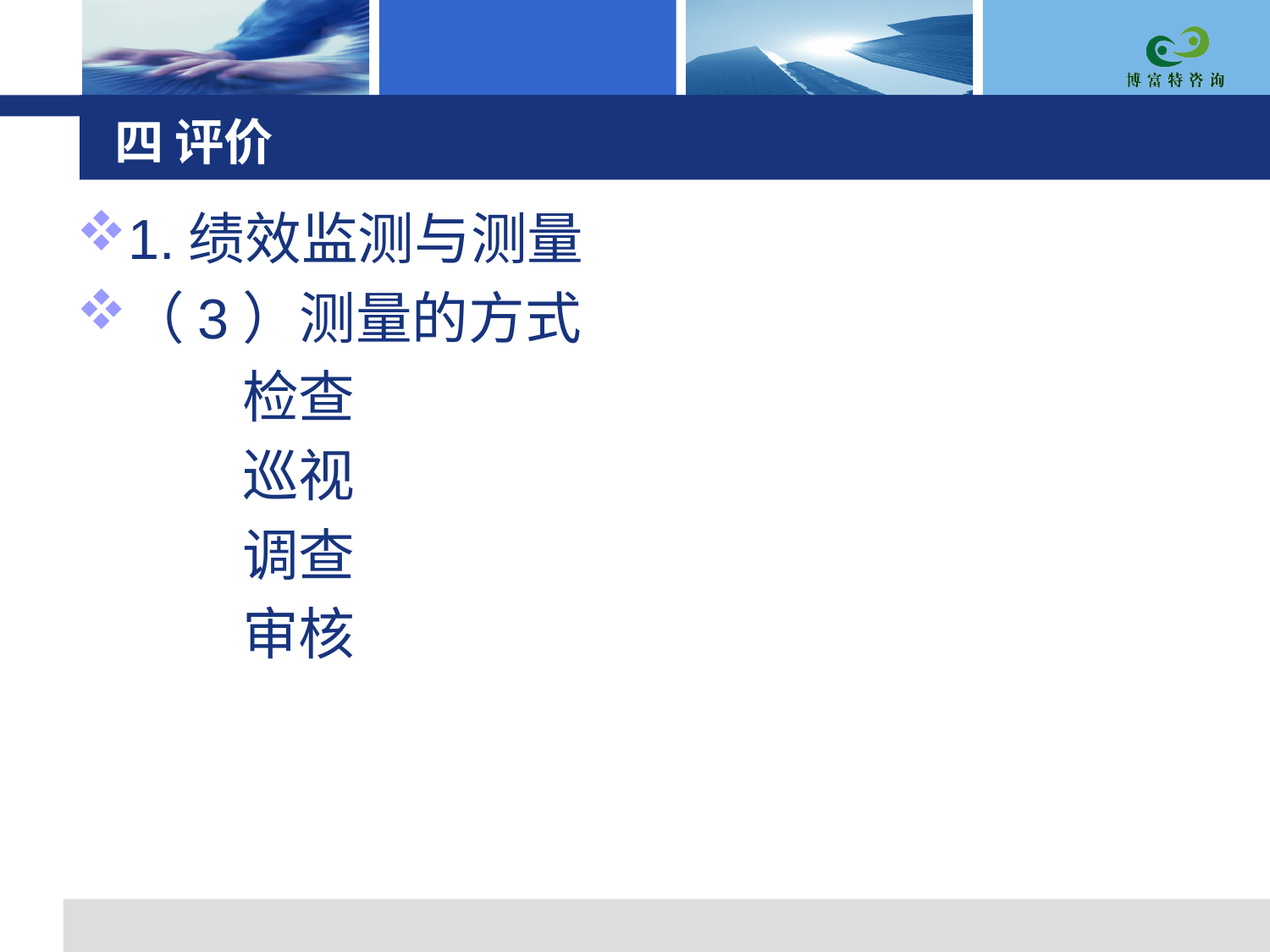

# 四 评价
1.绩效监测与测量
（3）测量的方式
            检查
            巡视
            调查
            审核